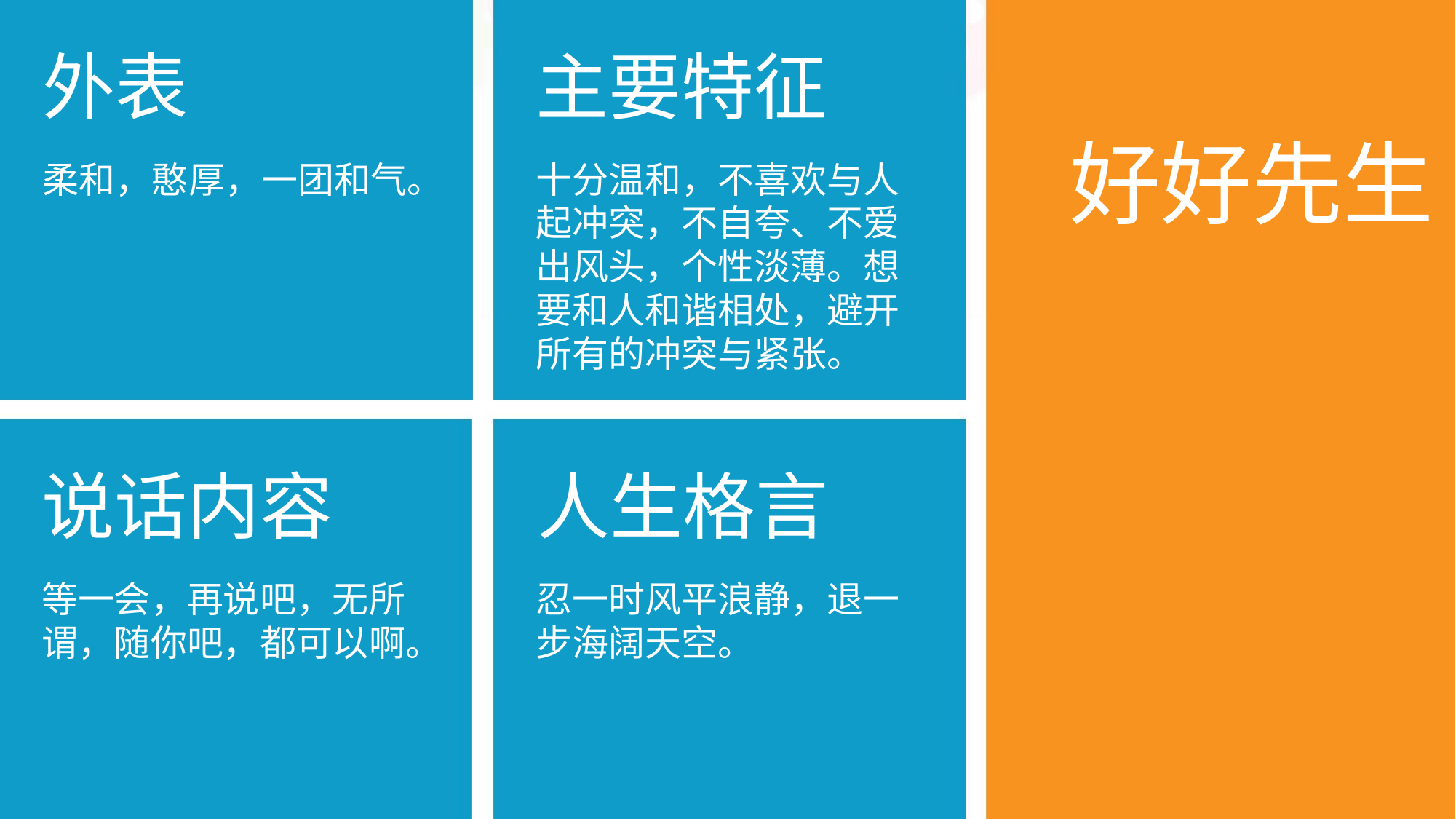

外表
主要特征
好好先生
柔和，憨厚，一团和气。
十分温和，不喜欢与人
起冲突，不自夸、不爱
出风头，个性淡薄。想
要和人和谐相处，避开
所有的冲突与紧张。
说话内容 人生格言
等一会，再说吧，无所
谓，随你吧，都可以啊。
忍一时风平浪静，退一
步海阔天空。